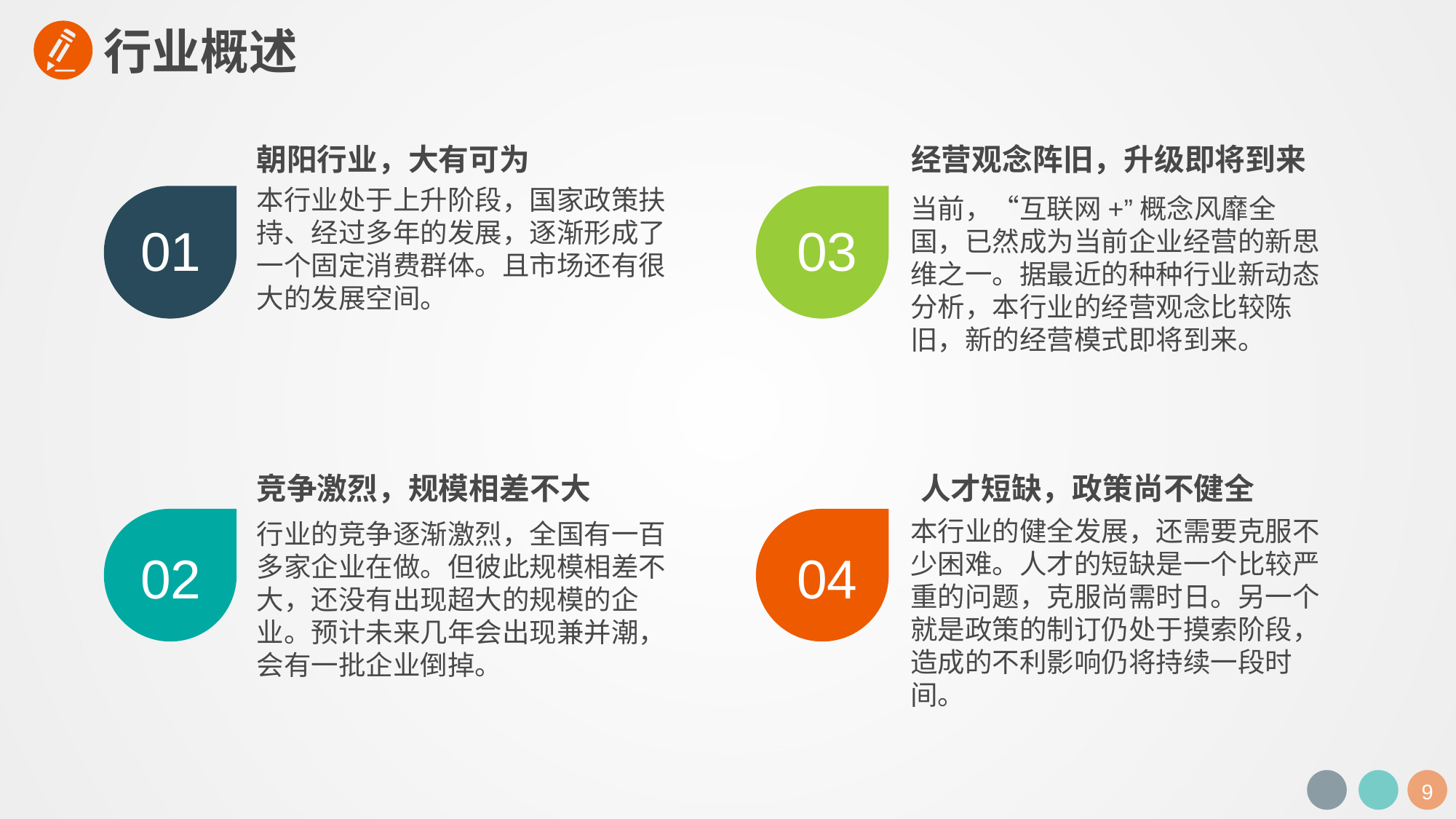

行业概述

朝阳行业，大有可为
经营观念阵旧，升级即将到来
本行业处于上升阶段，国家政策扶持、经过多年的发展，逐渐形成了一个固定消费群体。且市场还有很大的发展空间。

当前，“互联网+”概念风靡全国，已然成为当前企业经营的新思维之一。据最近的种种行业新动态分析，本行业的经营观念比较陈旧，新的经营模式即将到来。
01
03
竞争激烈，规模相差不大
人才短缺，政策尚不健全

本行业的健全发展，还需要克服不少困难。人才的短缺是一个比较严重的问题，克服尚需时日。另一个就是政策的制订仍处于摸索阶段，造成的不利影响仍将持续一段时间。
行业的竞争逐渐激烈，全国有一百多家企业在做。但彼此规模相差不大，还没有出现超大的规模的企业。预计未来几年会出现兼并潮，会有一批企业倒掉。
02
04